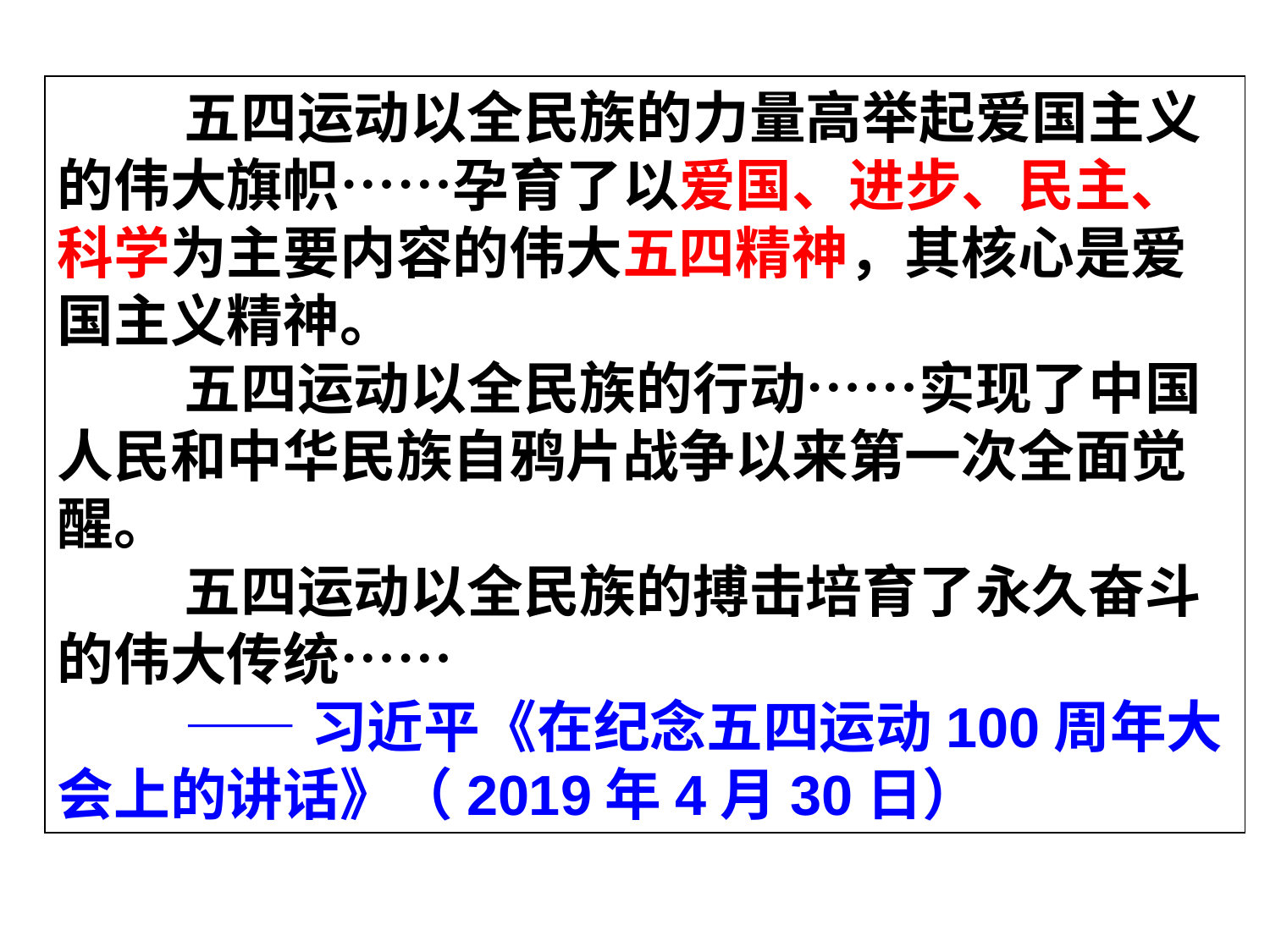

五四运动以全民族的力量高举起爱国主义的伟大旗帜……孕育了以爱国、进步、民主、科学为主要内容的伟大五四精神，其核心是爱国主义精神。
	五四运动以全民族的行动……实现了中国人民和中华民族自鸦片战争以来第一次全面觉醒。
	五四运动以全民族的搏击培育了永久奋斗的伟大传统……
	——习近平《在纪念五四运动100周年大会上的讲话》（2019年4月30日）